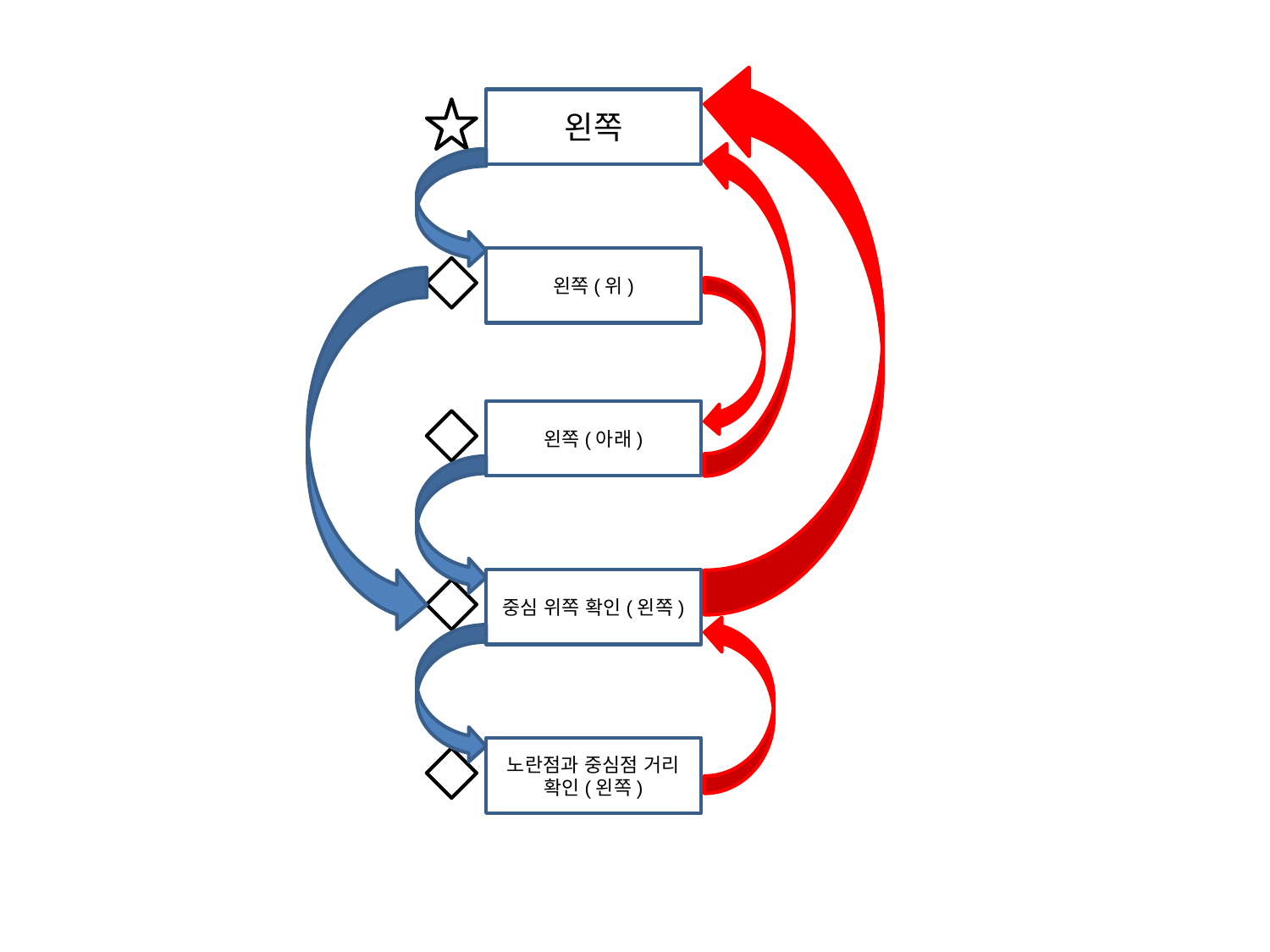

왼쪽

왼쪽(위)

왼쪽(아래)

중심 위쪽 확인(왼쪽)

노란점과 중심점 거리 확인(왼쪽)